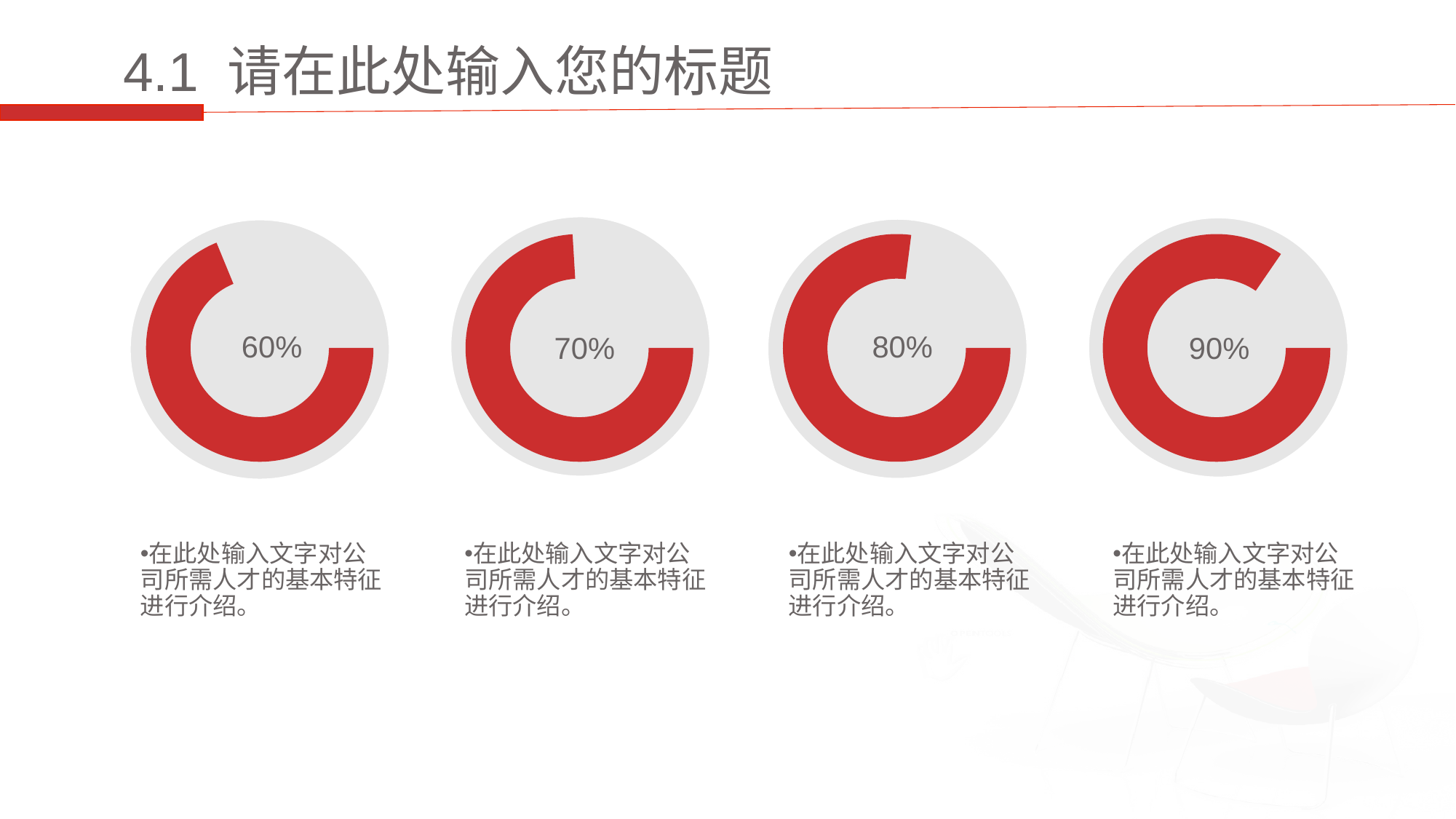

4.1 请在此处输入您的标题

60%
80%
70%
90%
在此处输入文字对公司所需人才的基本特征进行介绍。
在此处输入文字对公司所需人才的基本特征进行介绍。
在此处输入文字对公司所需人才的基本特征进行介绍。
在此处输入文字对公司所需人才的基本特征进行介绍。